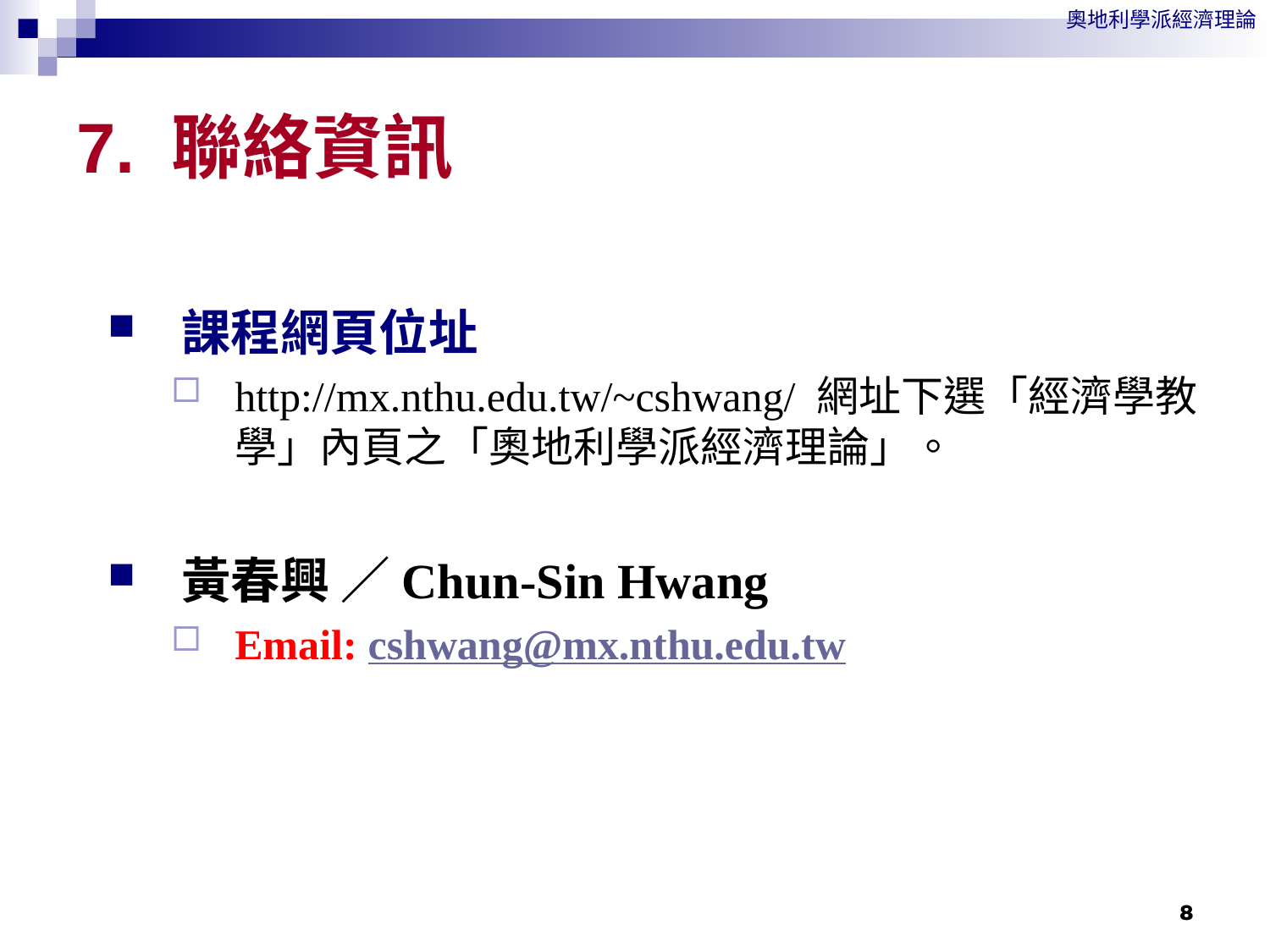

奧地利學派經濟理論
# 7. 聯絡資訊

課程網頁位址
http://mx.nthu.edu.tw/~cshwang/ 網址下選「經濟學教學」內頁之「奧地利學派經濟理論」。

黃春興 ／Chun-Sin Hwang
Email: cshwang@mx.nthu.edu.tw

8